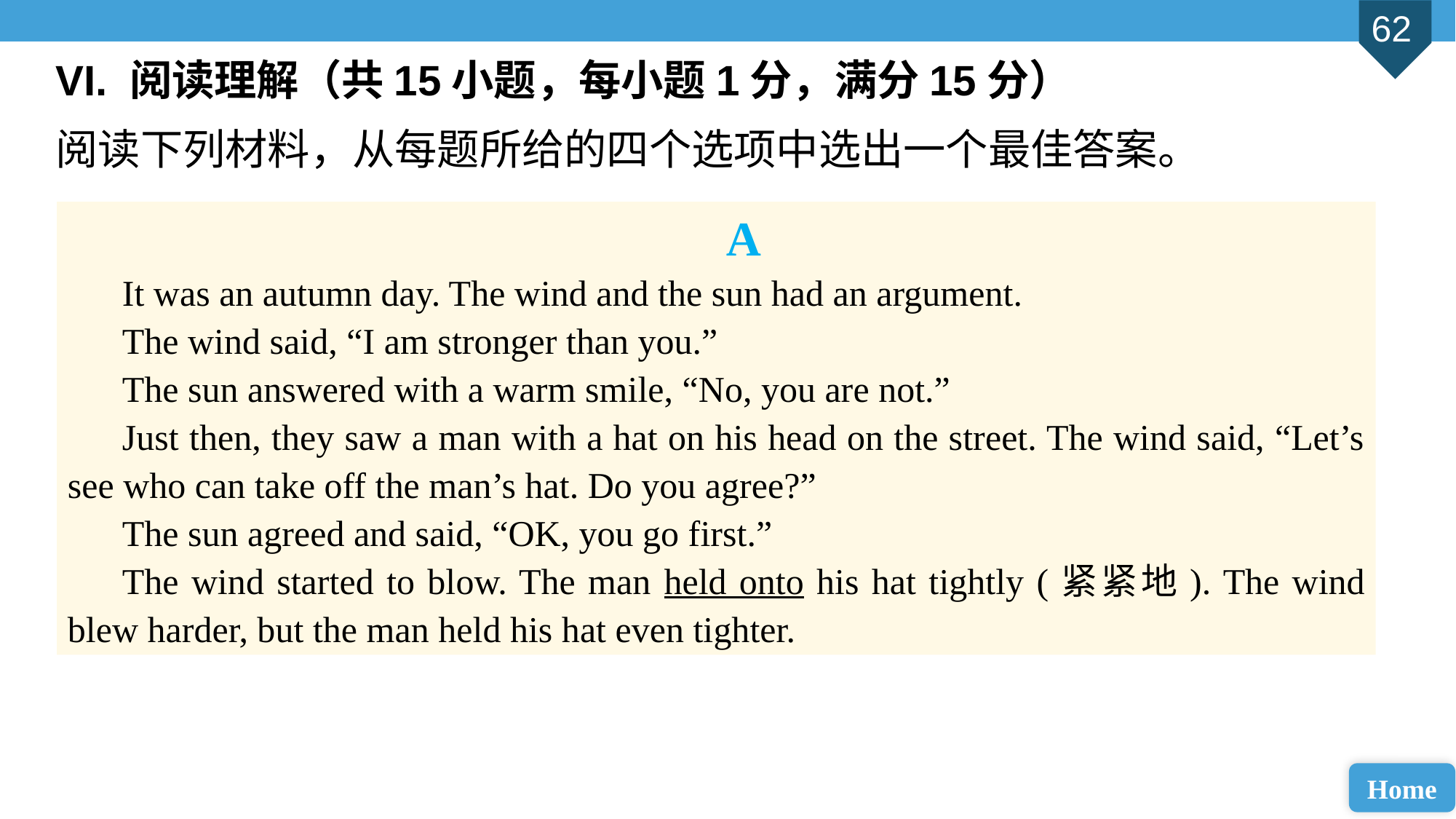

VI. 阅读理解（共15小题，每小题1分，满分15分）
阅读下列材料，从每题所给的四个选项中选出一个最佳答案。
A
It was an autumn day. The wind and the sun had an argument.
The wind said, “I am stronger than you.”
The sun answered with a warm smile, “No, you are not.”
Just then, they saw a man with a hat on his head on the street. The wind said, “Let’s see who can take off the man’s hat. Do you agree?”
The sun agreed and said, “OK, you go first.”
The wind started to blow. The man held onto his hat tightly (紧紧地). The wind blew harder, but the man held his hat even tighter.